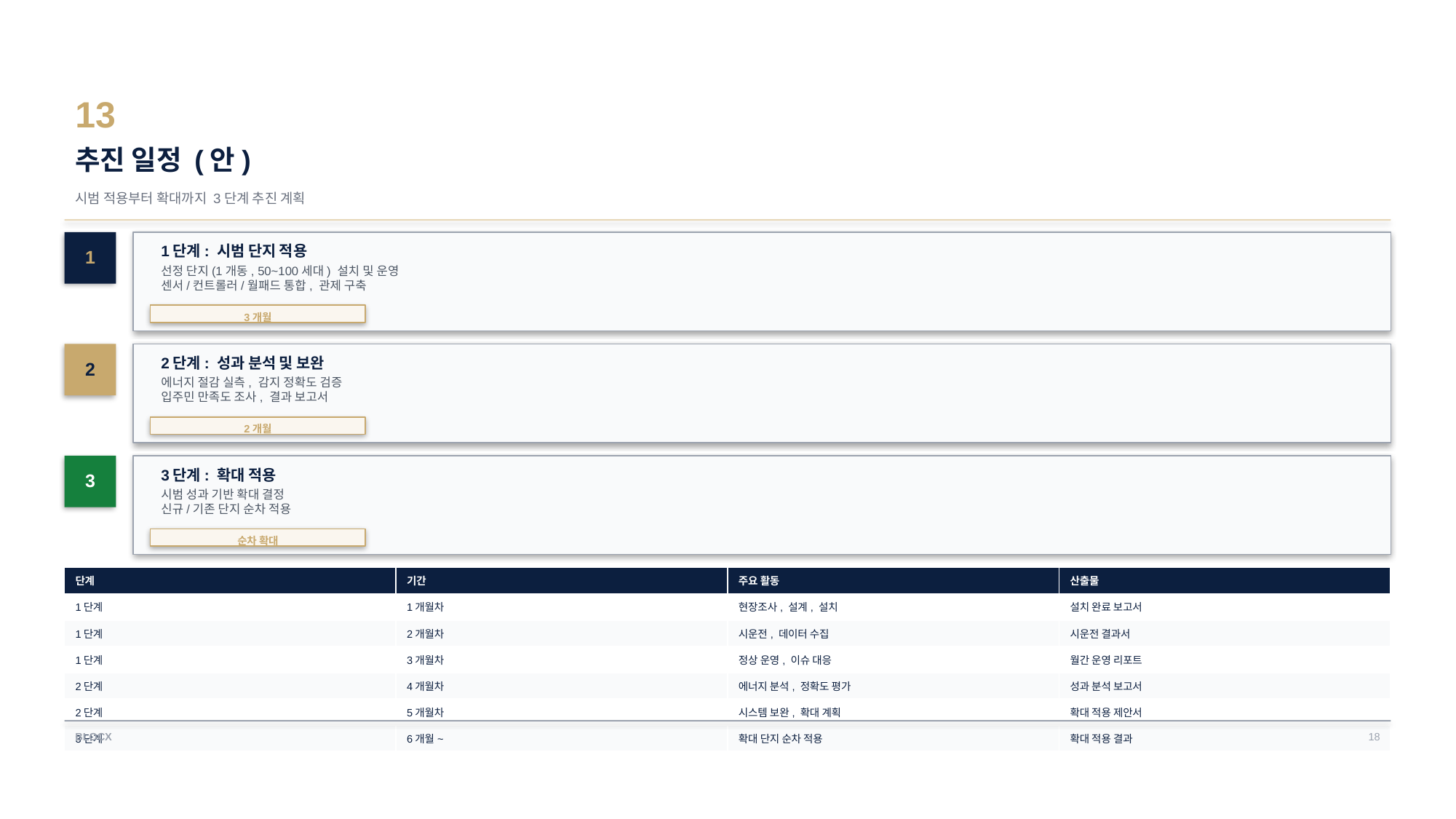

13
추진 일정 (안)
시범 적용부터 확대까지 3단계 추진 계획

1단계: 시범 단지 적용
1
선정 단지(1개동, 50~100세대) 설치 및 운영
센서/컨트롤러/월패드 통합, 관제 구축

3개월

2단계: 성과 분석 및 보완
2
에너지 절감 실측, 감지 정확도 검증
입주민 만족도 조사, 결과 보고서

2개월

3단계: 확대 적용
3
시범 성과 기반 확대 결정
신규/기존 단지 순차 적용

순차 확대
| 단계 | 기간 | 주요 활동 | 산출물 |
| --- | --- | --- | --- |
| 1단계 | 1개월차 | 현장조사, 설계, 설치 | 설치 완료 보고서 |
| 1단계 | 2개월차 | 시운전, 데이터 수집 | 시운전 결과서 |
| 1단계 | 3개월차 | 정상 운영, 이슈 대응 | 월간 운영 리포트 |
| 2단계 | 4개월차 | 에너지 분석, 정확도 평가 | 성과 분석 보고서 |
| 2단계 | 5개월차 | 시스템 보완, 확대 계획 | 확대 적용 제안서 |
| 3단계 | 6개월~ | 확대 단지 순차 적용 | 확대 적용 결과 |

BLOCX
18